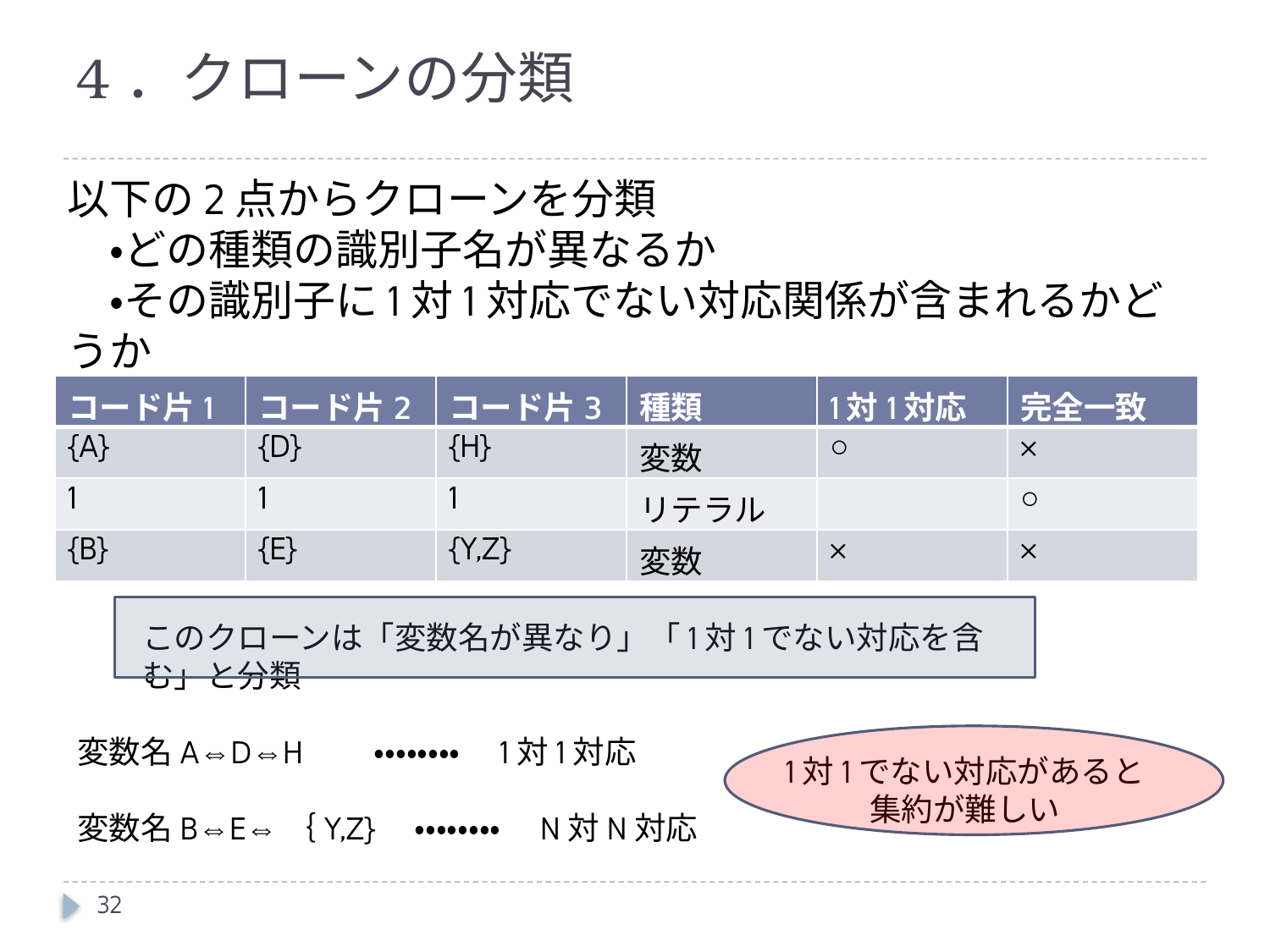

# 4．クローンの分類
以下の2点からクローンを分類
　・どの種類の識別子名が異なるか
　・その識別子に1対1対応でない対応関係が含まれるかどうか
| コード片1 | コード片2 | コード片3 | 種類 | 1対1対応 | 完全一致 |
| --- | --- | --- | --- | --- | --- |
| {A} | {D} | {H} | 変数 | ○ | × |
| 1 | 1 | 1 | リテラル |  | ○ |
| {B} | {E} | {Y,Z} | 変数 | × | × |

このクローンは「変数名が異なり」「1対1でない対応を含む」と分類
変数名A⇔D⇔H　　・・・・・・・・　1対1対応

変数名B⇔E⇔｛Y,Z}　・・・・・・・・　N対N対応

1対1でない対応があると
集約が難しい
32